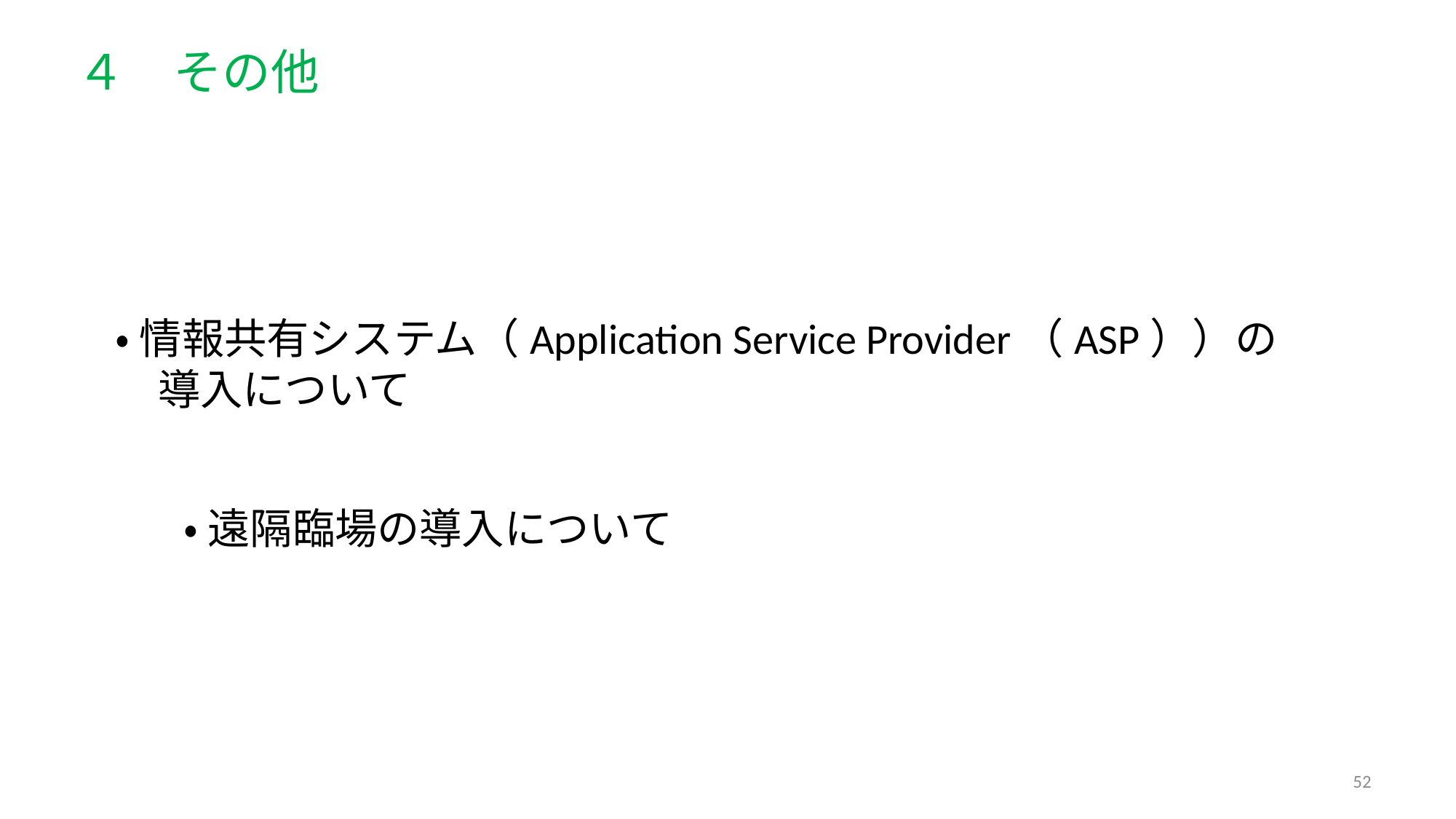

４　その他
・ 情報共有システム（Application Service Provider（ASP））の
　導入について
・ 遠隔臨場の導入について
52